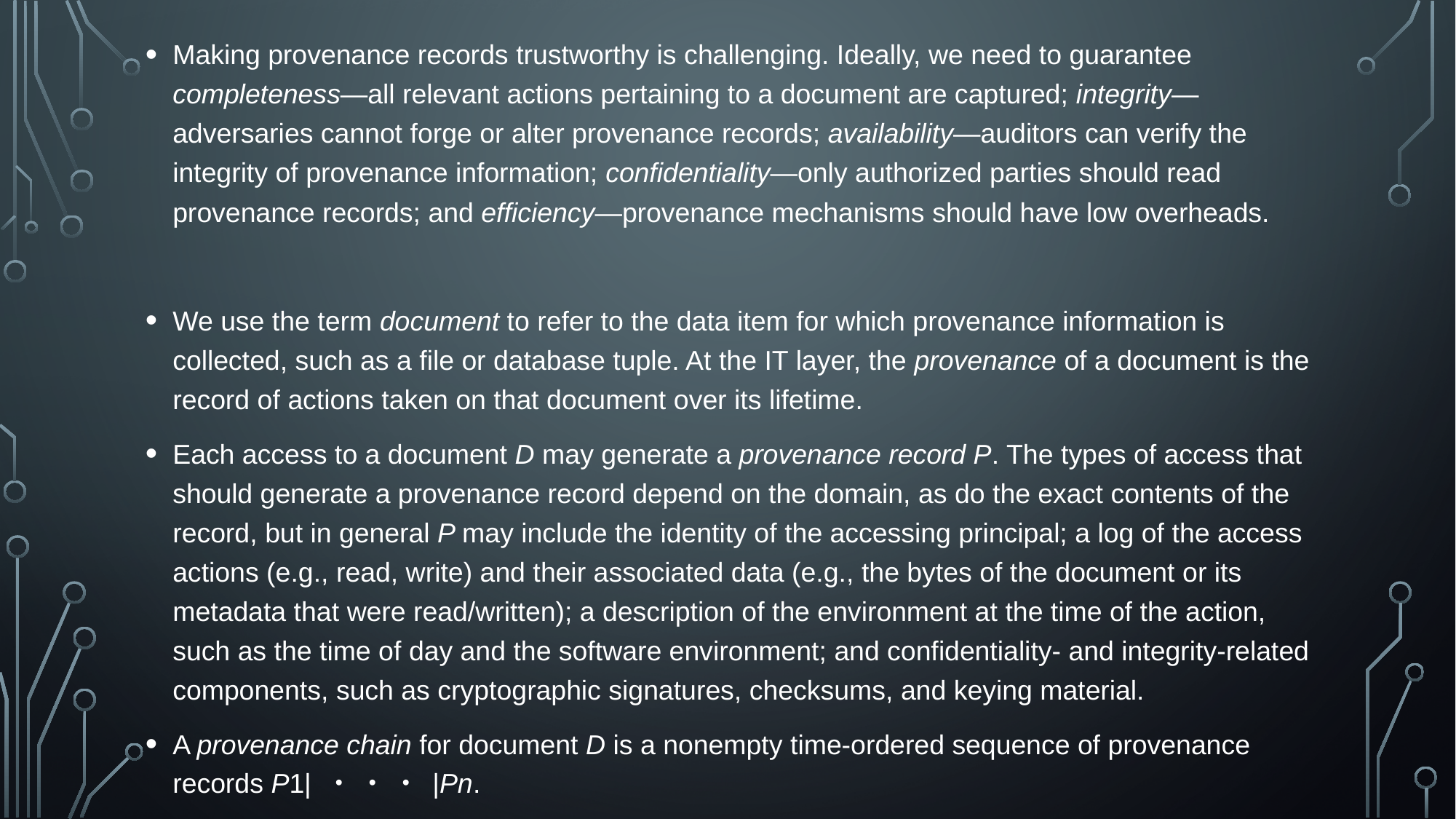

Making provenance records trustworthy is challenging. Ideally, we need to guarantee completeness—all relevant actions pertaining to a document are captured; integrity—adversaries cannot forge or alter provenance records; availability—auditors can verify the integrity of provenance information; confidentiality—only authorized parties should read provenance records; and efficiency—provenance mechanisms should have low overheads.

We use the term document to refer to the data item for which provenance information is collected, such as a file or database tuple. At the IT layer, the provenance of a document is the record of actions taken on that document over its lifetime.
Each access to a document D may generate a provenance record P. The types of access that should generate a provenance record depend on the domain, as do the exact contents of the record, but in general P may include the identity of the accessing principal; a log of the access actions (e.g., read, write) and their associated data (e.g., the bytes of the document or its metadata that were read/written); a description of the environment at the time of the action, such as the time of day and the software environment; and confidentiality- and integrity-related components, such as cryptographic signatures, checksums, and keying material.
A provenance chain for document D is a nonempty time-ordered sequence of provenance records P1| ・ ・ ・ |Pn.